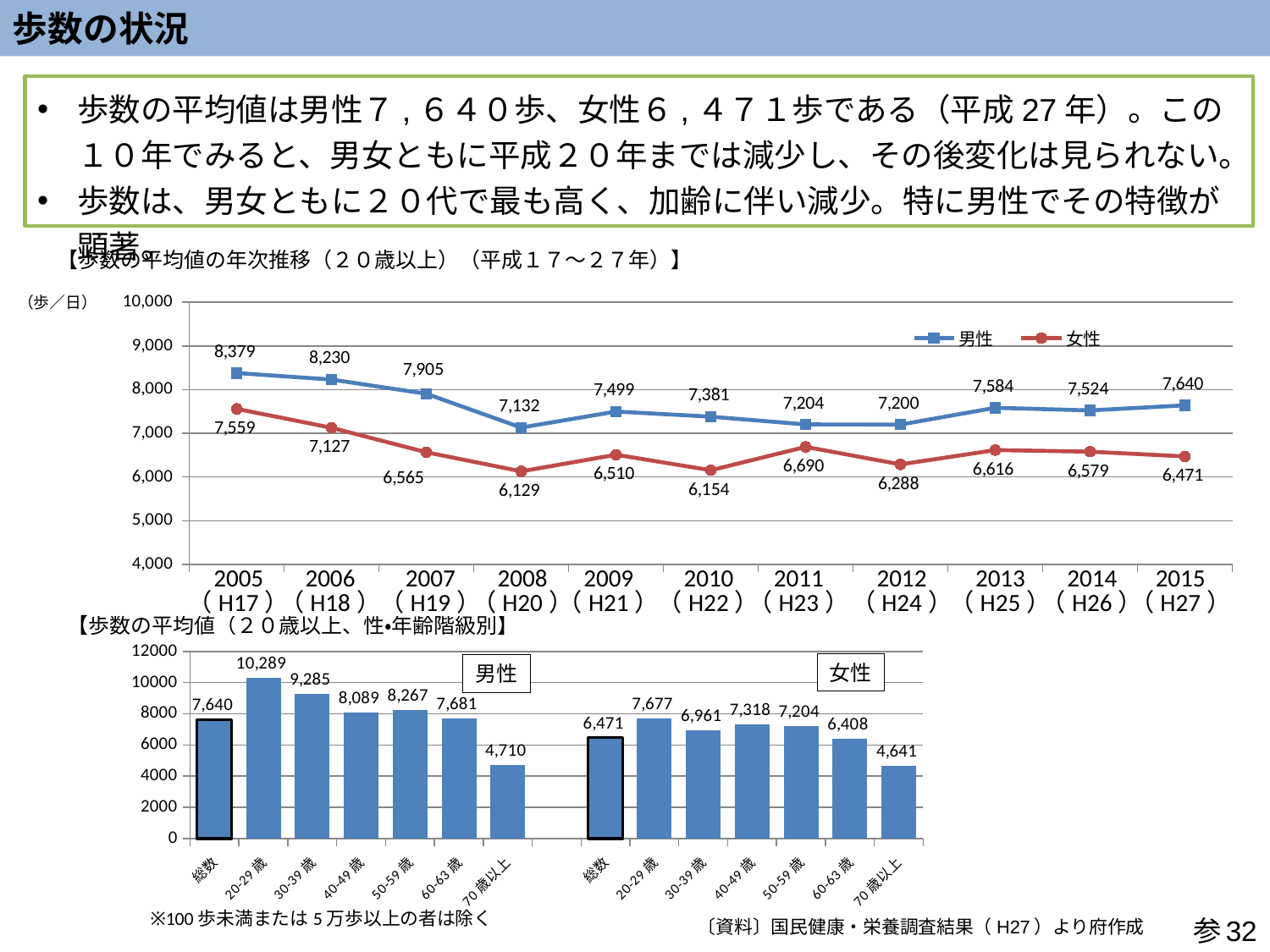

歩数の状況
歩数の平均値は男性７,６４０歩、女性６,４７１歩である（平成27年）。この１０年でみると、男女ともに平成２０年までは減少し、その後変化は見られない。
歩数は、男女ともに２０代で最も高く、加齢に伴い減少。特に男性でその特徴が顕著。
【歩数の平均値の年次推移（２０歳以上）（平成１７～２７年）】

### Chart

| Category | 男性 | 女性 |
|---|---|---|
| 平成17年 | 8379.0 | 7559.0 |
| 平成18年 | 8230.0 | 7127.0 |
| 平成19年 | 7905.0 | 6565.0 |
| 平成20年 | 7132.0 | 6129.0 |
| 平成21年 | 7499.0 | 6510.0 |
| 平成22年 | 7381.0 | 6154.0 |
| 平成23年 | 7204.0 | 6690.0 |
| 平成24年 | 7200.0 | 6288.0 |
| 平成25年 | 7584.0 | 6616.0 |
| 平成26年 | 7524.0 | 6579.0 |
| 平成27年 | 7640.0 | 6471.0 |
（歩／日）

2005
（H17）
2006
（H18）

2007
（H19）
2008
（H20）
2009
（H21）
2010
（H22）
2011
（H23）
2012
（H24）
2013
（H25）
2014
（H26）
2015
（H27）
【歩数の平均値（２０歳以上、性・年齢階級別】

### Chart

| Category |  |
|---|---|
| 総数 | 7640.0 |
| 20-29歳 | 10289.0 |
| 30-39歳 | 9285.0 |
| 40-49歳 | 8089.0 |
| 50-59歳 | 8267.0 |
| 60-63歳 | 7681.0 |
| 70歳以上 | 4710.0 |
|  | None |
| 総数 | 6471.0 |
| 20-29歳 | 7677.0 |
| 30-39歳 | 6961.0 |
| 40-49歳 | 7318.0 |
| 50-59歳 | 7204.0 |
| 60-63歳 | 6408.0 |
| 70歳以上 | 4641.0 |
女性
男性
※100歩未満または5万歩以上の者は除く
参
32
〔資料〕国民健康・栄養調査結果（H27）より府作成